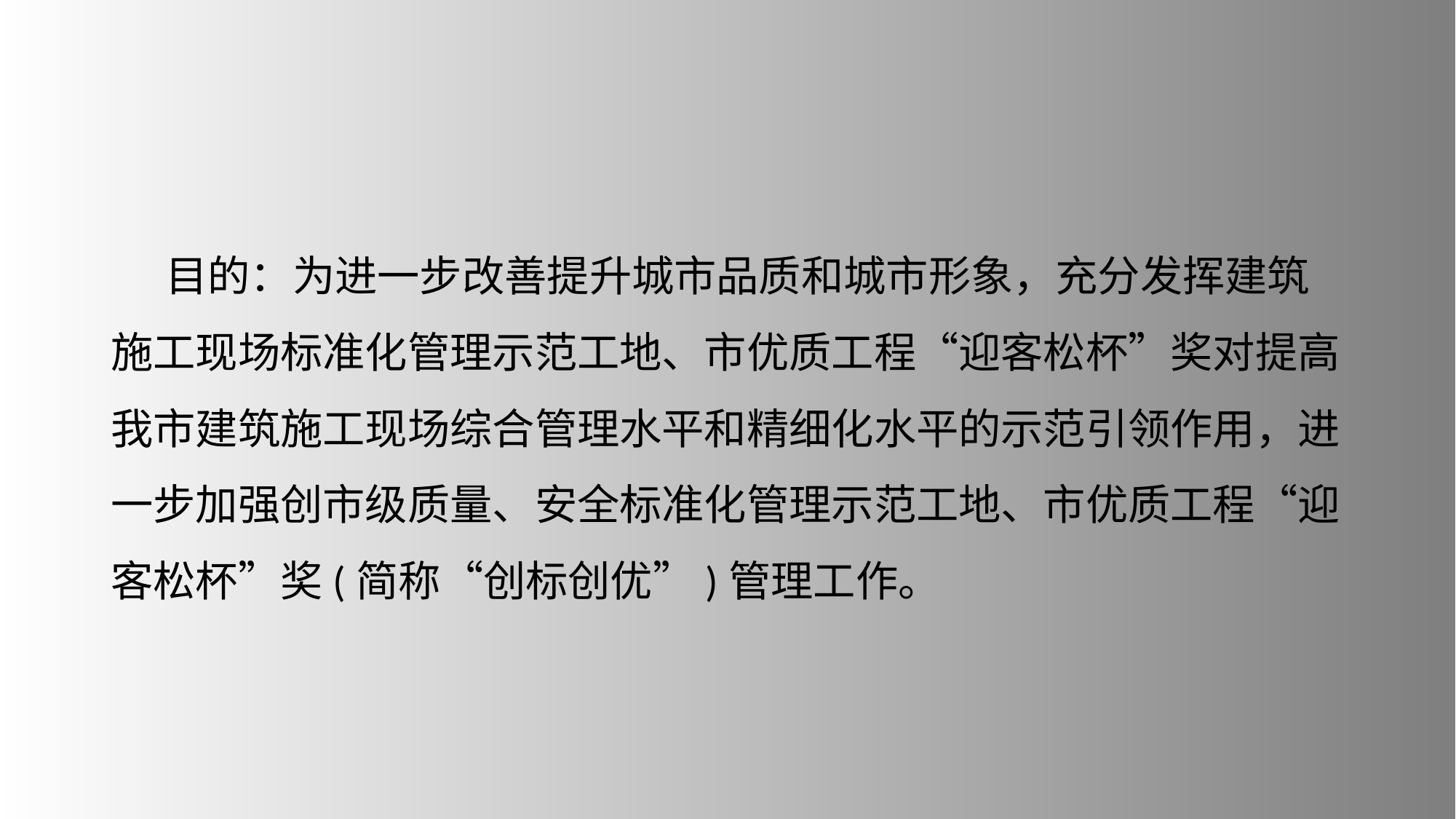

#
目的：为进一步改善提升城市品质和城市形象，充分发挥建筑施工现场标准化管理示范工地、市优质工程“迎客松杯”奖对提高我市建筑施工现场综合管理水平和精细化水平的示范引领作用，进一步加强创市级质量、安全标准化管理示范工地、市优质工程“迎客松杯”奖(简称“创标创优”)管理工作。